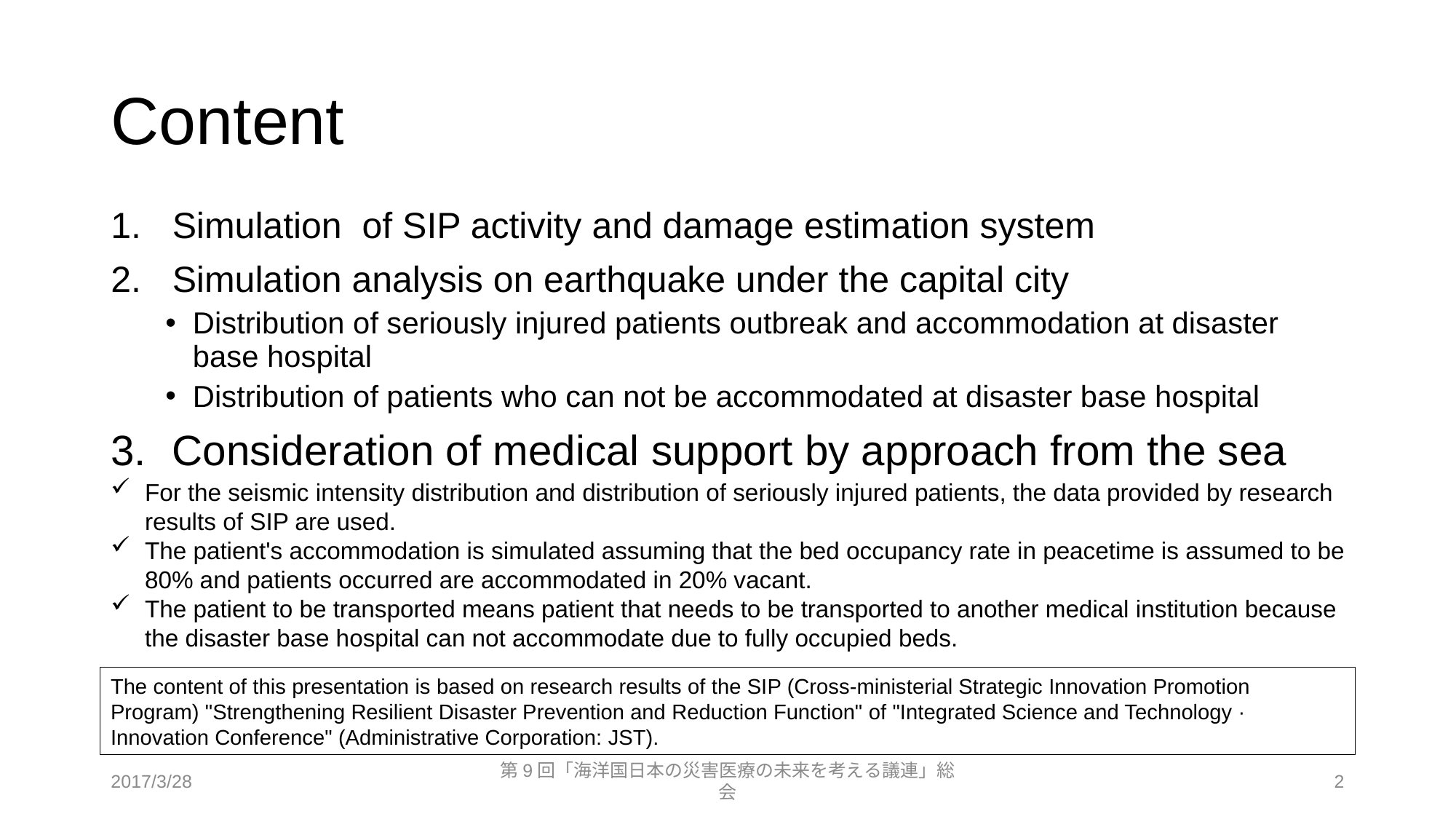

# Content
Simulation  of SIP activity and damage estimation system
Simulation analysis on earthquake under the capital city
Distribution of seriously injured patients outbreak and accommodation at disaster base hospital
Distribution of patients who can not be accommodated at disaster base hospital
Consideration of medical support by approach from the sea

For the seismic intensity distribution and distribution of seriously injured patients, the data provided by research results of SIP are used.
The patient's accommodation is simulated assuming that the bed occupancy rate in peacetime is assumed to be 80% and patients occurred are accommodated in 20% vacant.
The patient to be transported means patient that needs to be transported to another medical institution because the disaster base hospital can not accommodate due to fully occupied beds.
The content of this presentation is based on research results of the SIP (Cross-ministerial Strategic Innovation Promotion Program) "Strengthening Resilient Disaster Prevention and Reduction Function" of "Integrated Science and Technology · Innovation Conference" (Administrative Corporation: JST).
2017/3/28
第9回「海洋国日本の災害医療の未来を考える議連」総会
2